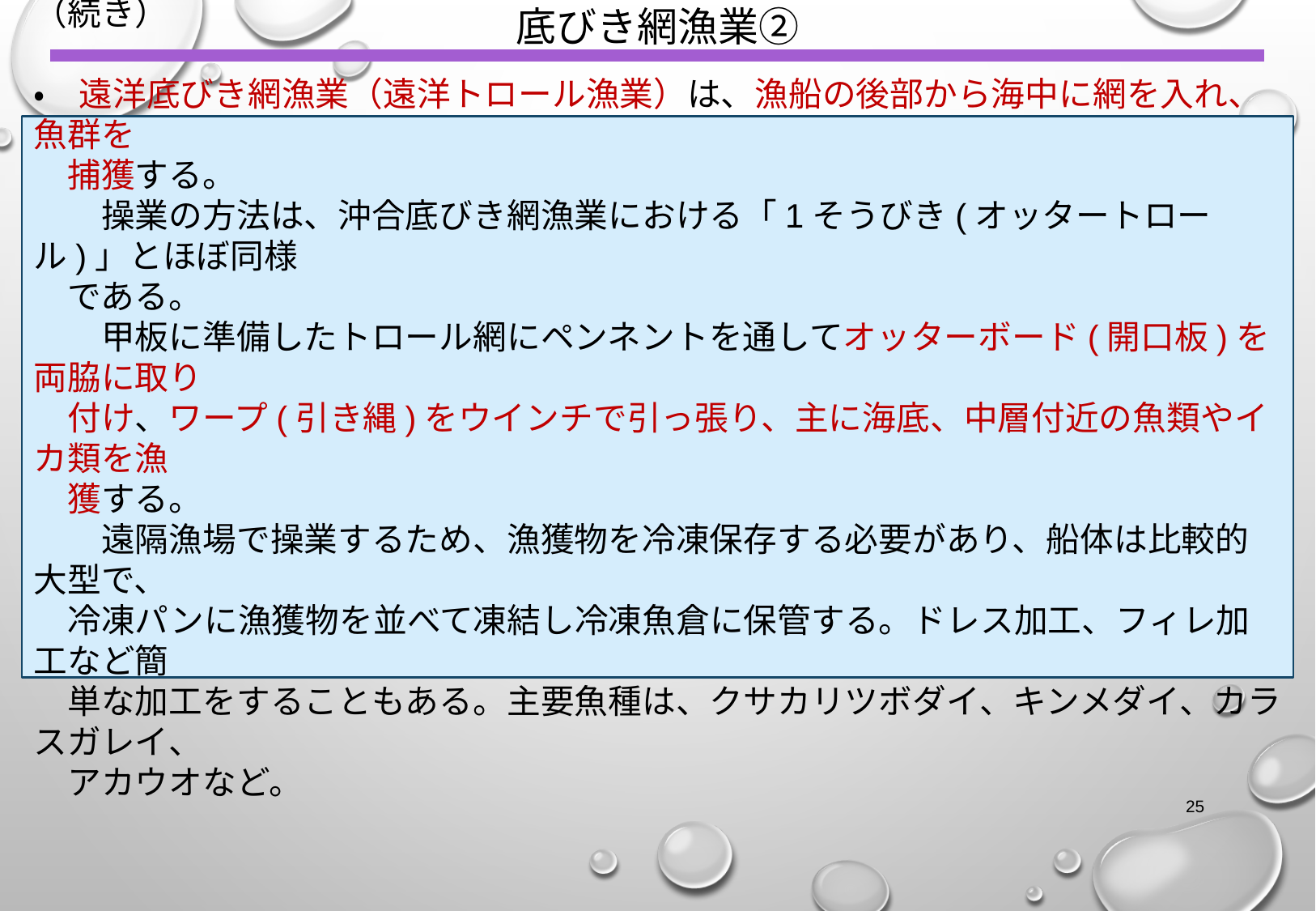

底びき網漁業②
（続き）

・　遠洋底びき網漁業（遠洋トロール漁業）は、漁船の後部から海中に網を入れ、魚群を
　捕獲する。
　　操業の方法は、沖合底びき網漁業における「1そうびき(オッタートロール)」とほぼ同様
　である。
　　甲板に準備したトロール網にペンネントを通してオッターボード(開口板)を両脇に取り
　付け、ワープ(引き縄)をウインチで引っ張り、主に海底、中層付近の魚類やイカ類を漁
　獲する。
　　遠隔漁場で操業するため、漁獲物を冷凍保存する必要があり、船体は比較的大型で、
　冷凍パンに漁獲物を並べて凍結し冷凍魚倉に保管する。ドレス加工、フィレ加工など簡
　単な加工をすることもある。主要魚種は、クサカリツボダイ、キンメダイ、カラスガレイ、
　アカウオなど。
Ⅰ.●●
25